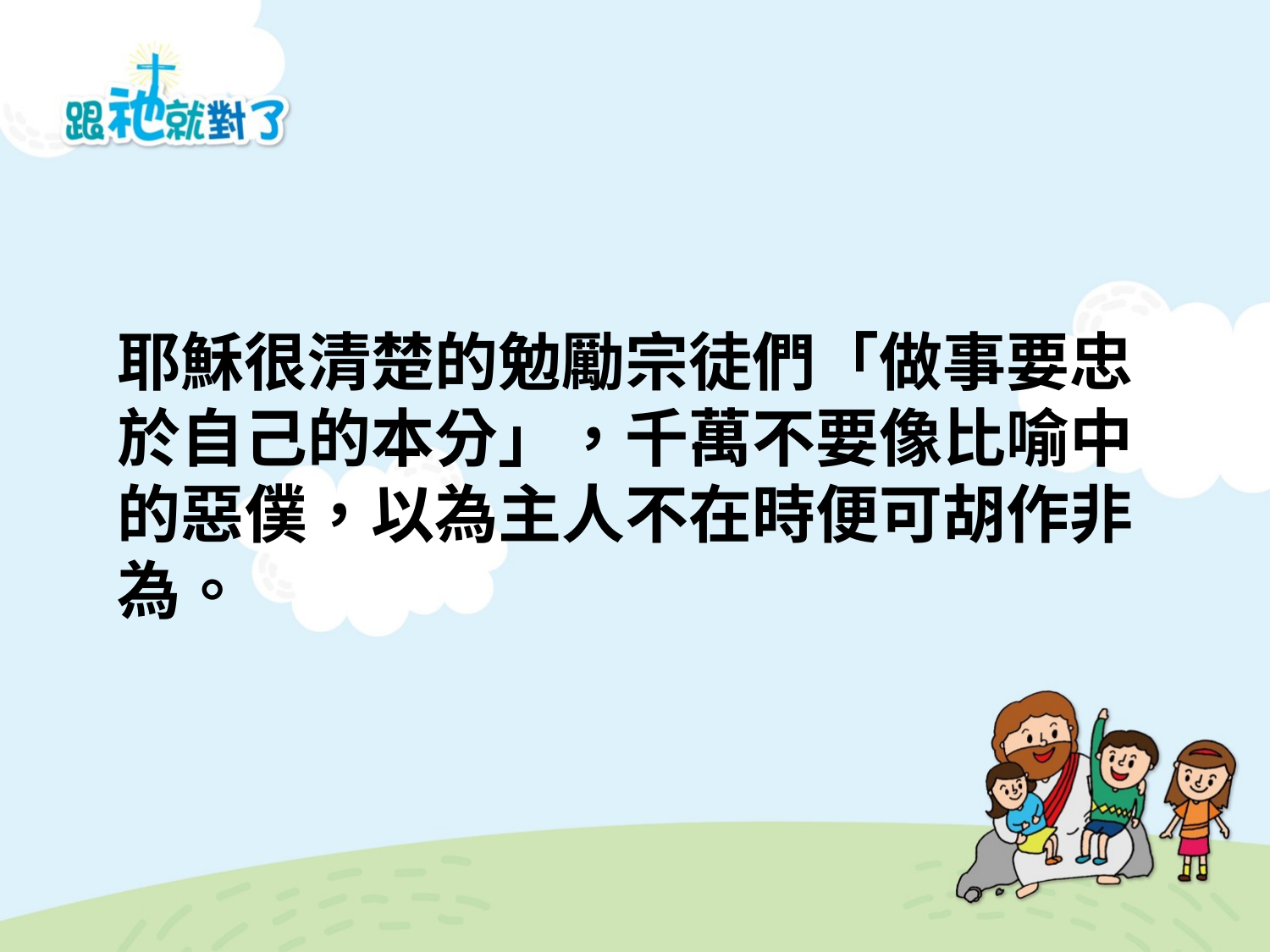

耶穌很清楚的勉勵宗徒們「做事要忠於自己的本分」，千萬不要像比喻中的惡僕，以為主人不在時便可胡作非為。